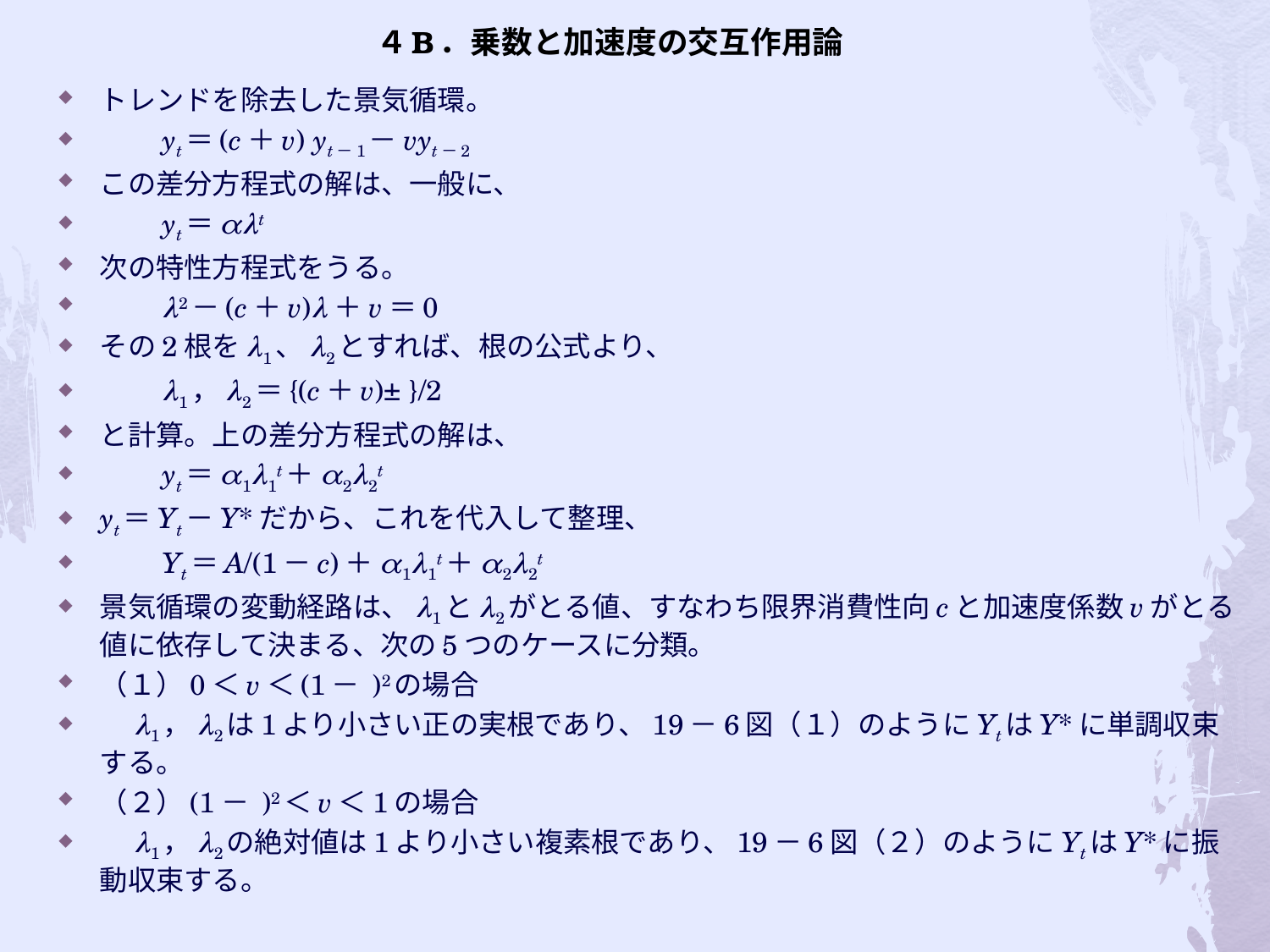

# ４B．乗数と加速度の交互作用論
トレンドを除去した景気循環。
　　yt＝(c＋v) yt－1－vyt－2
この差分方程式の解は、一般に、
　　yt＝αλt
次の特性方程式をうる。
　　λ2－(c＋v)λ＋v＝0
その2根をλ1、λ2とすれば、根の公式より、
　　λ1，λ2＝{(c＋v)± }/2
と計算。上の差分方程式の解は、
　　yt＝α1λ1t＋α2λ2t
yt＝Yt－Y*だから、これを代入して整理、
　　Yt＝A/(1－c)＋α1λ1t＋α2λ2t
景気循環の変動経路は、λ1とλ2がとる値、すなわち限界消費性向cと加速度係数vがとる値に依存して決まる、次の5つのケースに分類。
（１）0＜v＜(1－ )2の場合
　λ1，λ2は1より小さい正の実根であり、19－6図（１）のようにYtはY*に単調収束する。
（２）(1－ )2＜v＜1の場合
　λ1，λ2の絶対値は1より小さい複素根であり、19－6図（２）のようにYtはY*に振動収束する。